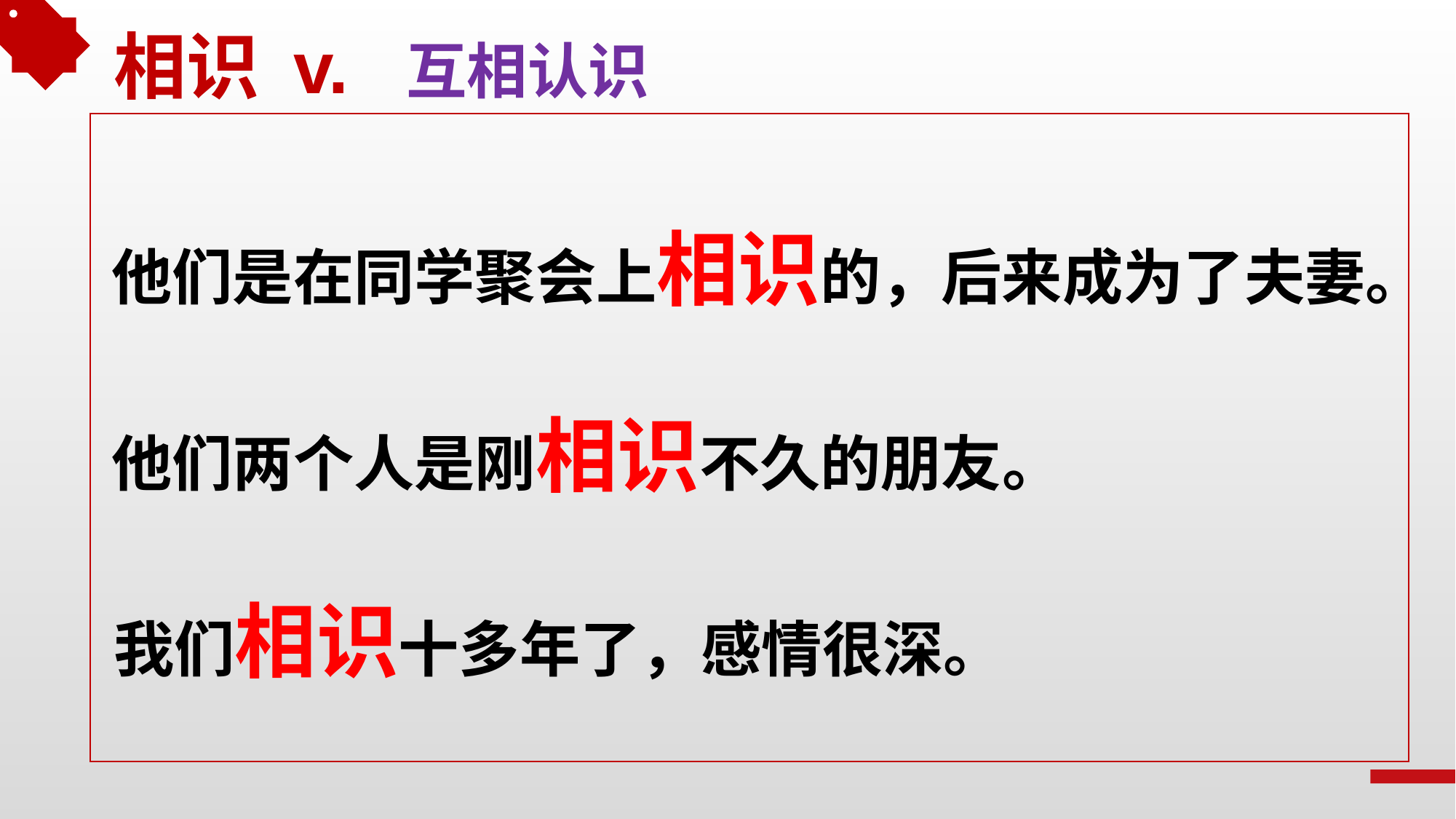

相识 v.  互相认识

他们是在同学聚会上相识的，后来成为了夫妻。
他们两个人是刚相识不久的朋友。
我们相识十多年了，感情很深。